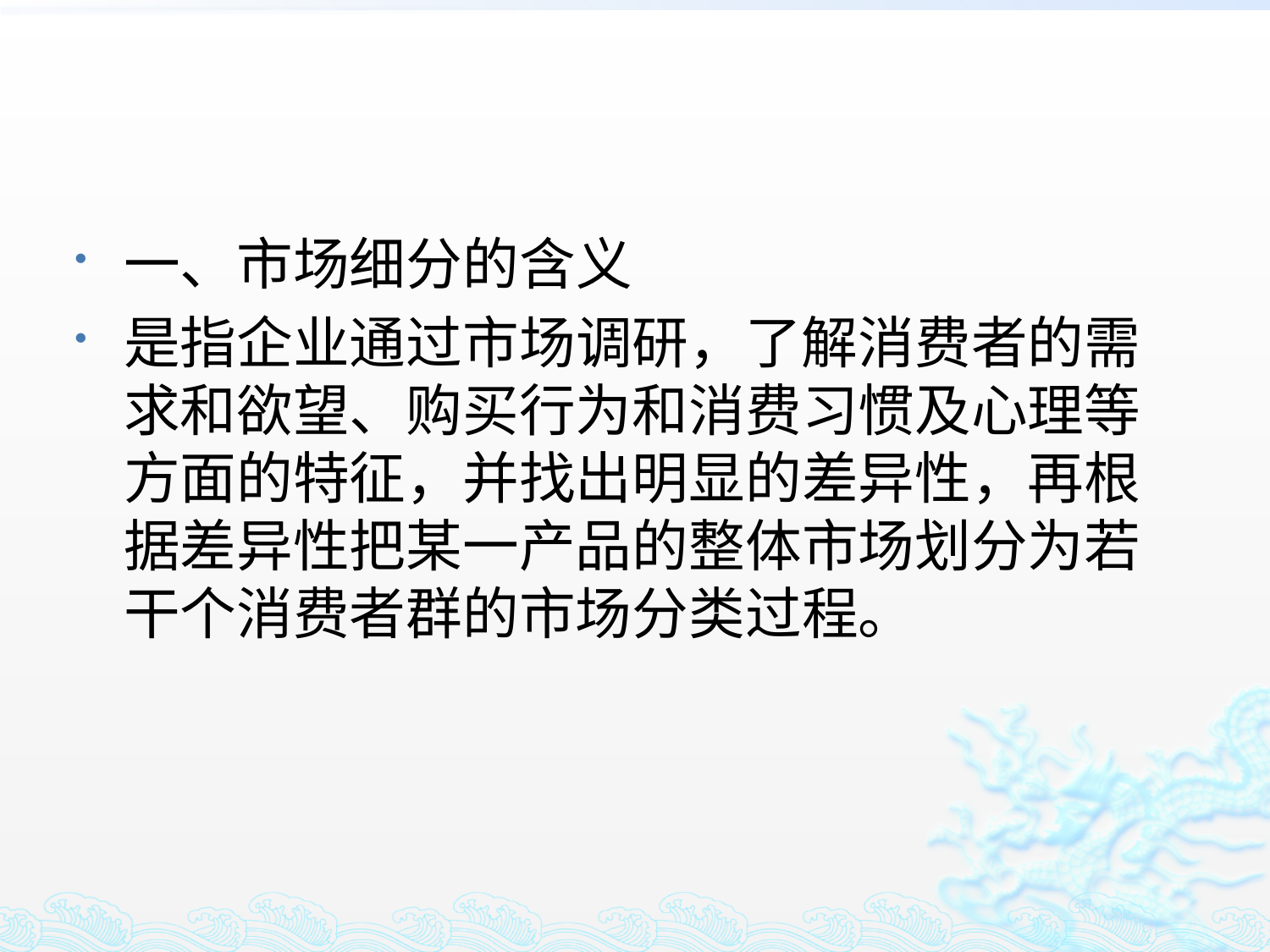

#
一、市场细分的含义
是指企业通过市场调研，了解消费者的需求和欲望、购买行为和消费习惯及心理等方面的特征，并找出明显的差异性，再根据差异性把某一产品的整体市场划分为若干个消费者群的市场分类过程。